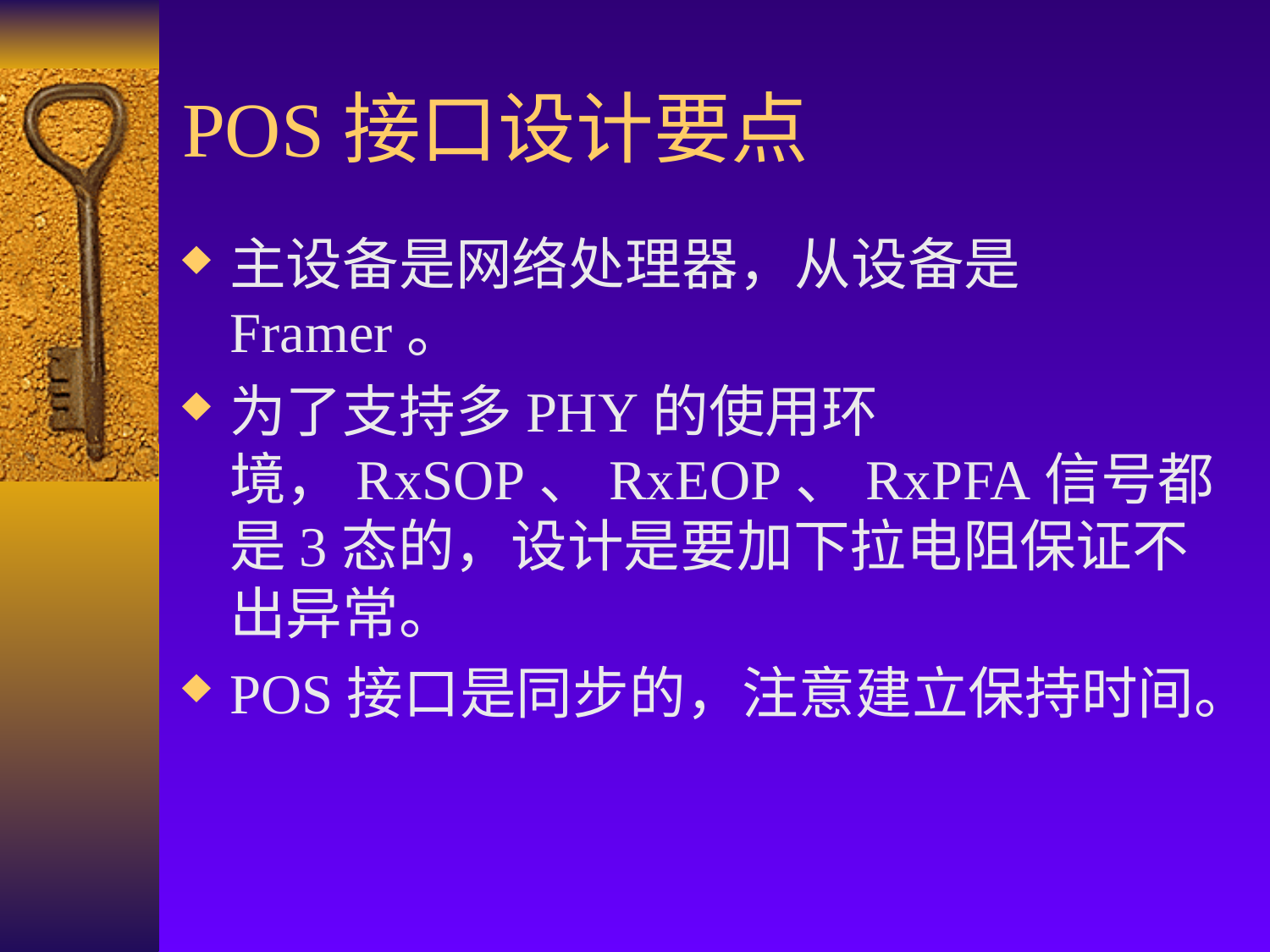

# POS接口设计要点
主设备是网络处理器，从设备是Framer。
为了支持多PHY的使用环境，RxSOP、RxEOP、RxPFA信号都是3态的，设计是要加下拉电阻保证不出异常。
POS接口是同步的，注意建立保持时间。